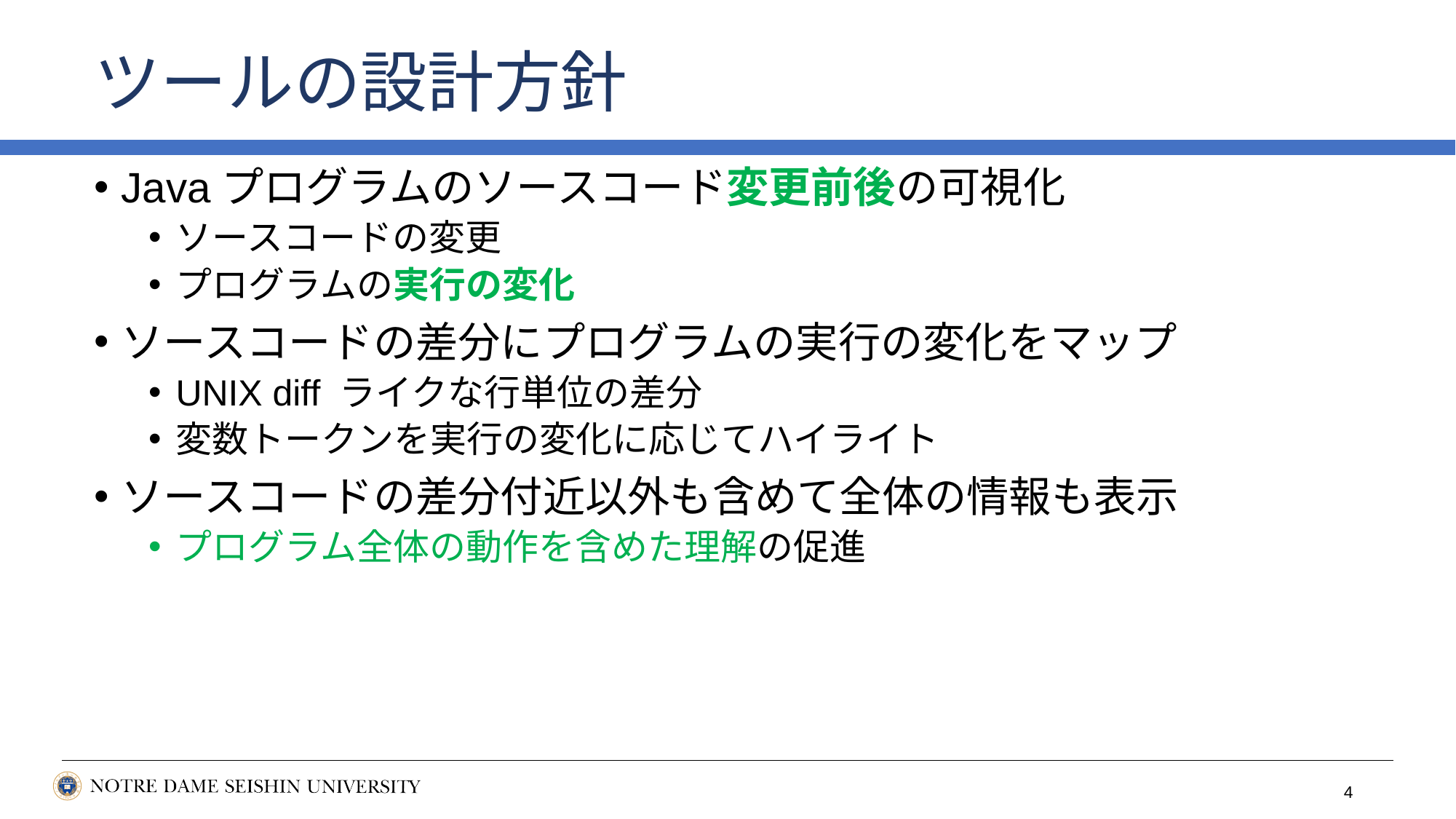

# ツールの設計方針
Javaプログラムのソースコード変更前後の可視化
ソースコードの変更
プログラムの実行の変化
ソースコードの差分にプログラムの実行の変化をマップ
UNIX diff ライクな行単位の差分
変数トークンを実行の変化に応じてハイライト
ソースコードの差分付近以外も含めて全体の情報も表示
プログラム全体の動作を含めた理解の促進